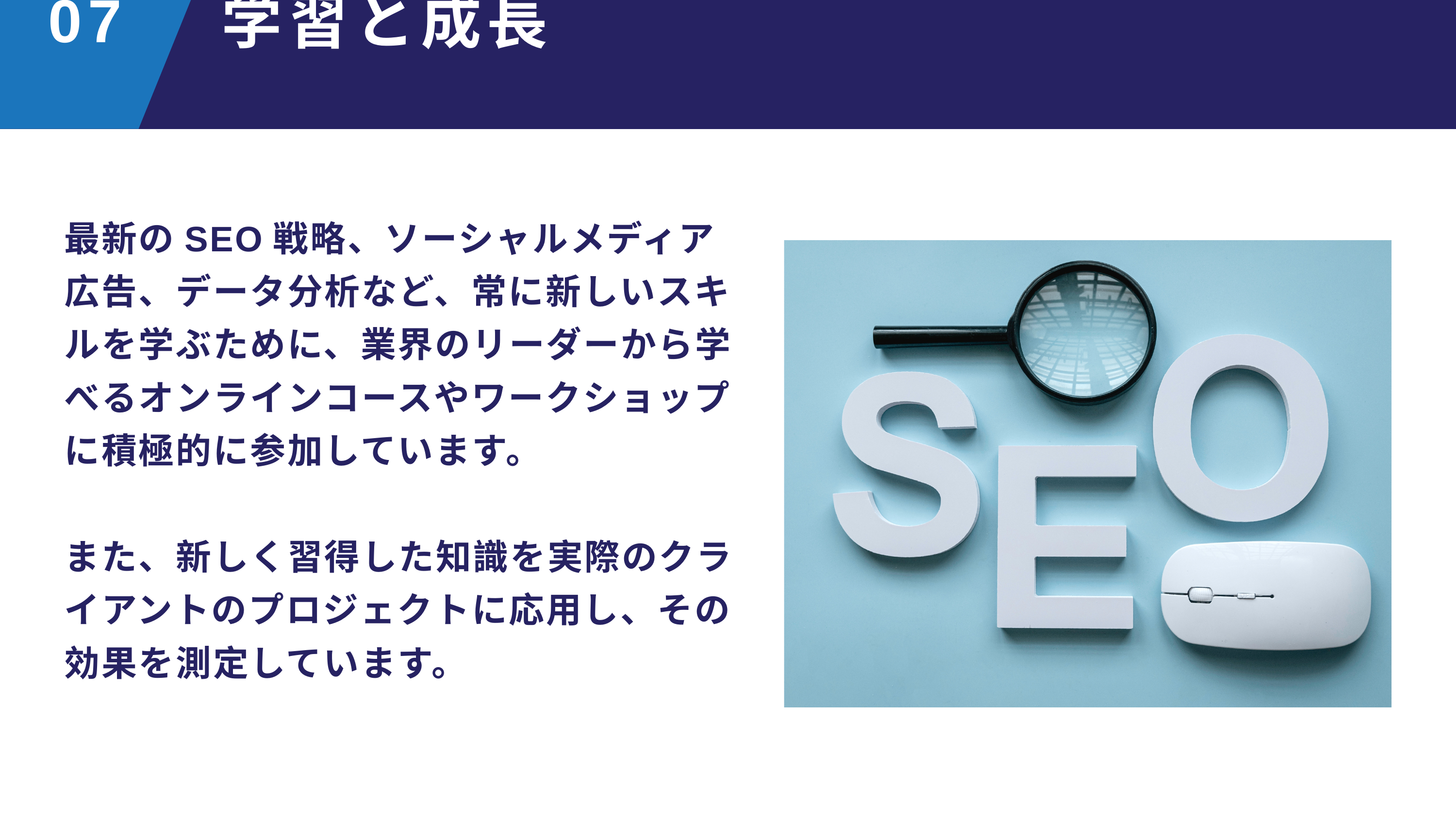

07
学習と成長
最新のSEO戦略、ソーシャルメディア広告、データ分析など、常に新しいスキルを学ぶために、業界のリーダーから学べるオンラインコースやワークショップに積極的に参加しています。

また、新しく習得した知識を実際のクライアントのプロジェクトに応用し、その効果を測定しています。